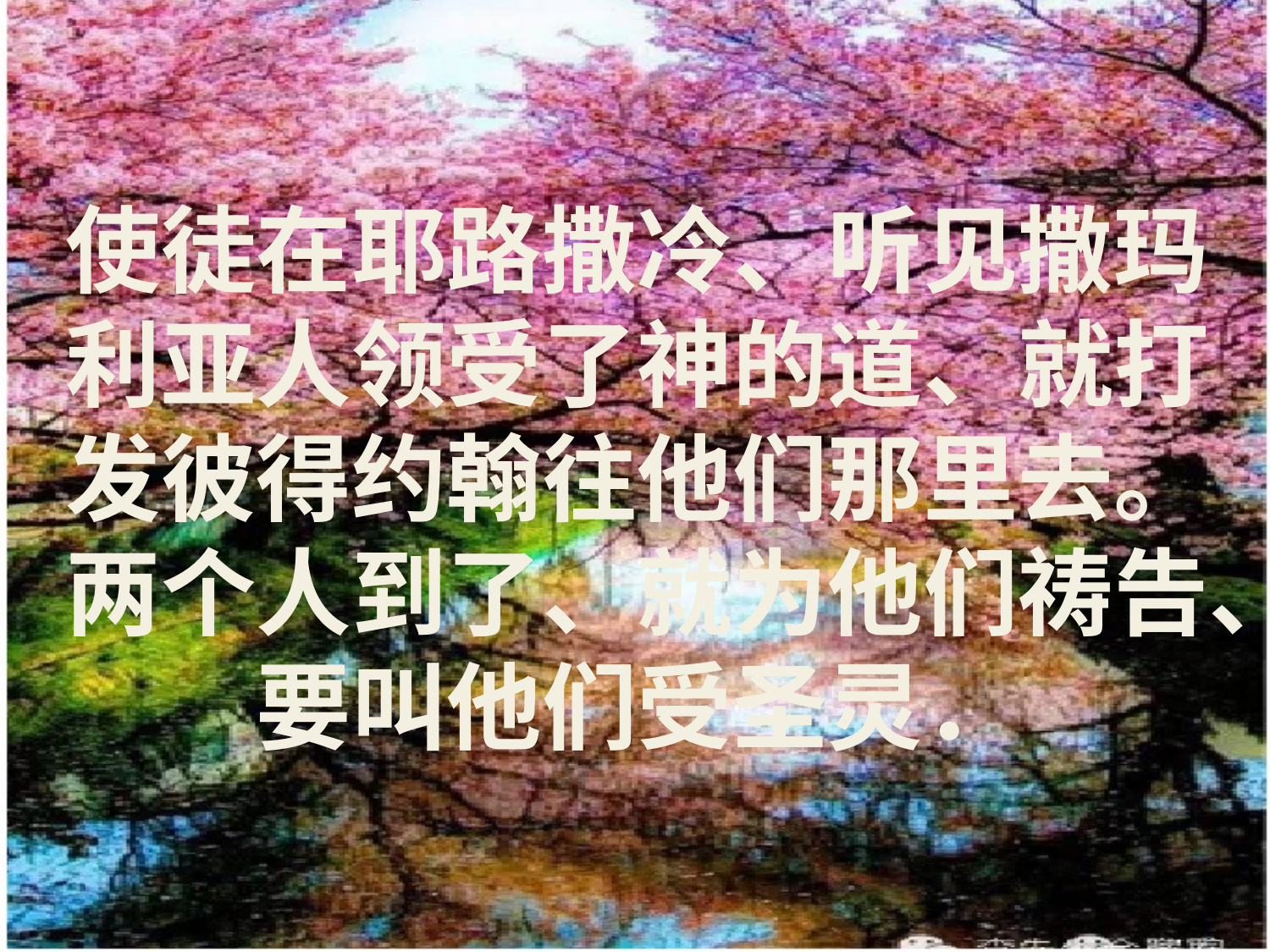

# 使徒在耶路撒冷、听见撒玛利亚人领受了神的道、就打发彼得约翰往他们那里去。两个人到了、就为他们祷告、要叫他们受圣灵．